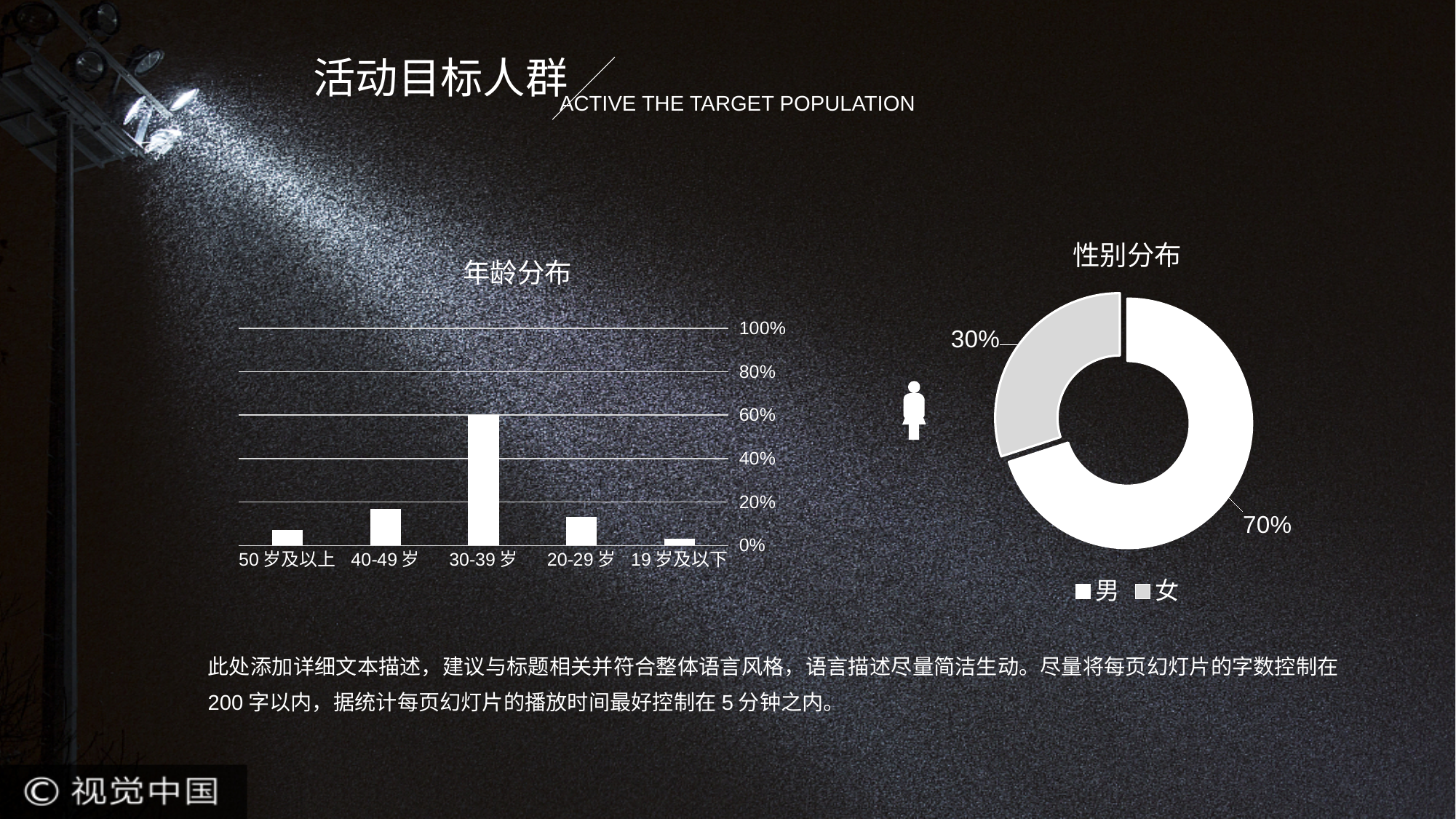

活动目标人群
ACTIVE THE TARGET POPULATION

### Chart: 性别分布

| Category | 性别分布 |
|---|---|
| 男 | 0.7 |
| 女 | 0.3 |

### Chart:

| Category | 年龄分布 |
|---|---|
| 50岁及以上 | 0.07 |
| 40-49岁 | 0.17 |
| 30-39岁 | 0.6 |
| 20-29岁 | 0.13 |
| 19岁及以下 | 0.03 |

此处添加详细文本描述，建议与标题相关并符合整体语言风格，语言描述尽量简洁生动。尽量将每页幻灯片的字数控制在200字以内，据统计每页幻灯片的播放时间最好控制在5分钟之内。